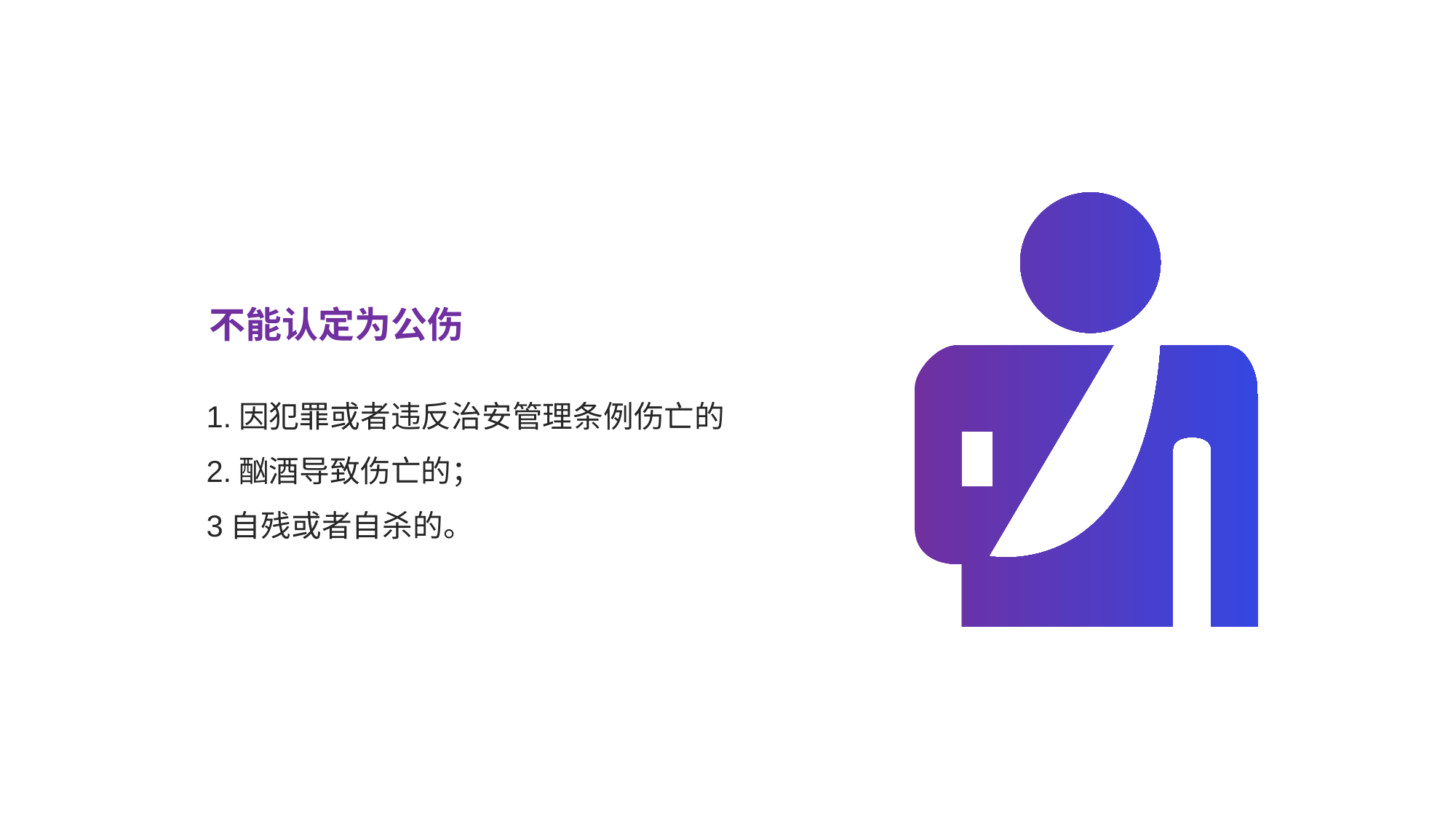

不能认定为公伤
1.因犯罪或者违反治安管理条例伤亡的
2.酗酒导致伤亡的；
3自残或者自杀的。